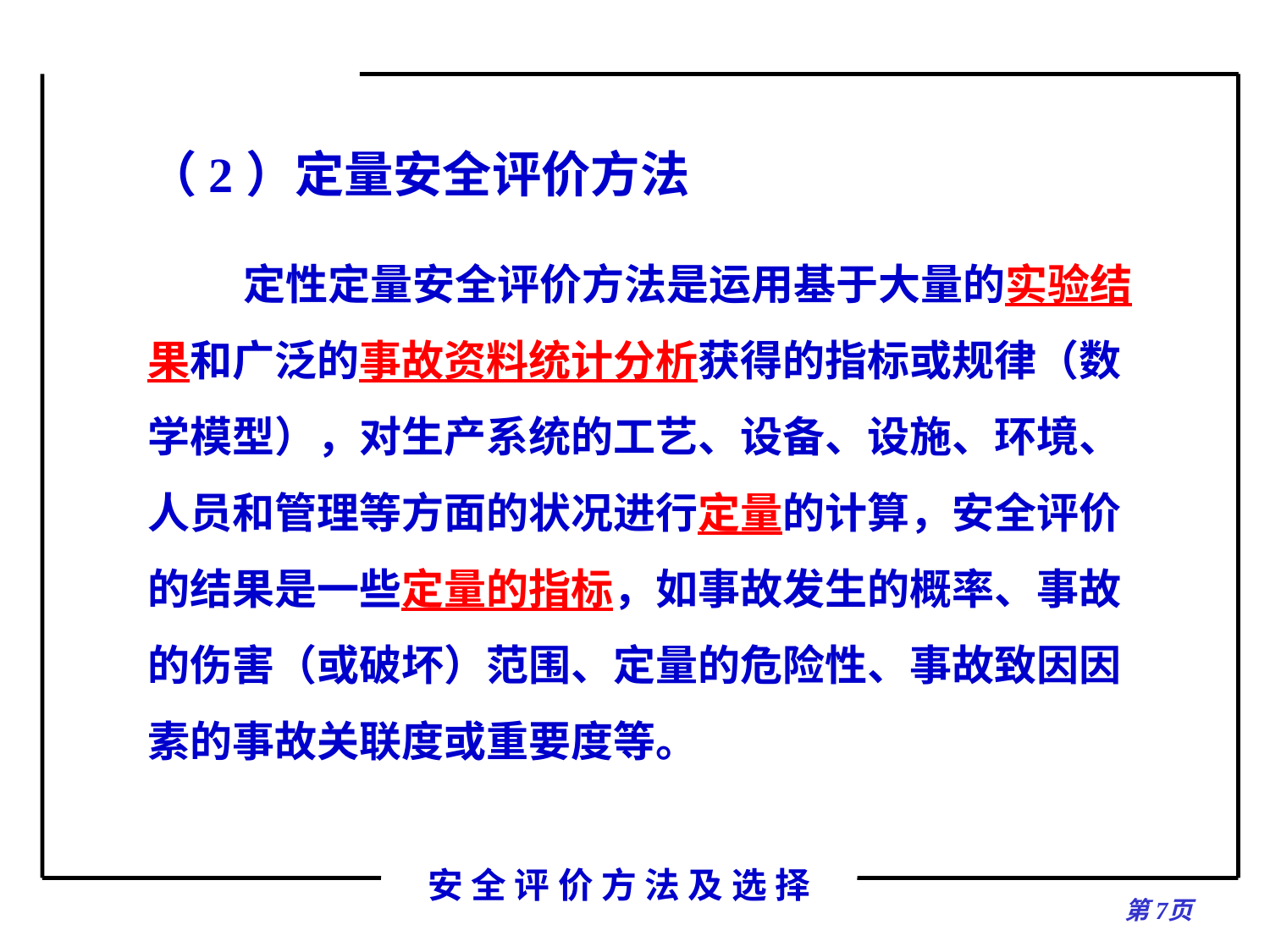

（2）定量安全评价方法
         定性定量安全评价方法是运用基于大量的实验结果和广泛的事故资料统计分析获得的指标或规律（数学模型），对生产系统的工艺、设备、设施、环境、人员和管理等方面的状况进行定量的计算，安全评价的结果是一些定量的指标，如事故发生的概率、事故的伤害（或破坏）范围、定量的危险性、事故致因因素的事故关联度或重要度等。
第7页